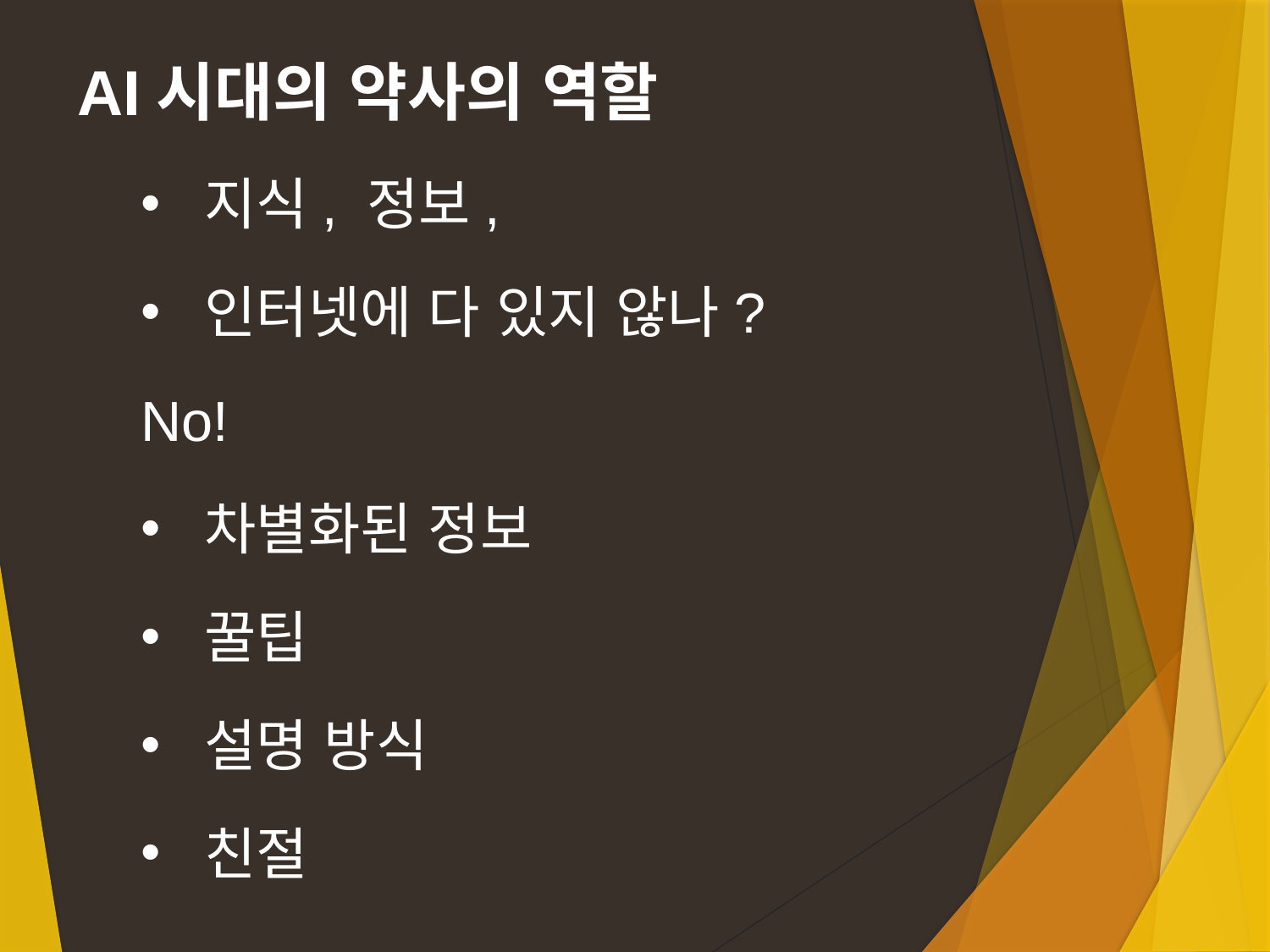

AI시대의 약사의 역할
지식, 정보,
인터넷에 다 있지 않나?
No!
차별화된 정보
꿀팁
설명 방식
친절